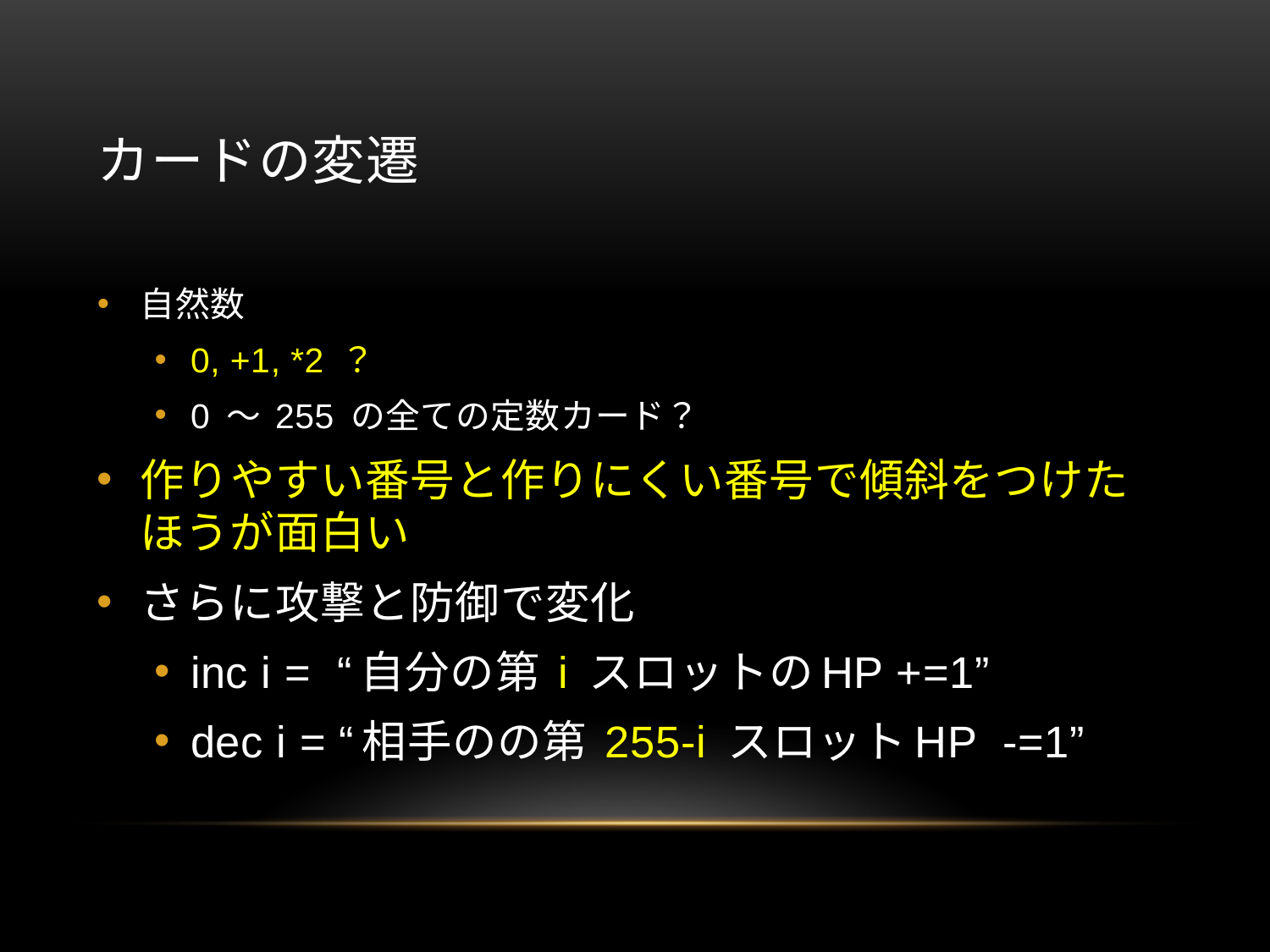

# カードの変遷
自然数
0, +1, *2 ？
0 ～ 255 の全ての定数カード？
作りやすい番号と作りにくい番号で傾斜をつけたほうが面白い
さらに攻撃と防御で変化
inc i =  “自分の第 i スロットのHP +=1”
dec i = “相手のの第 255-i スロットHP  -=1”